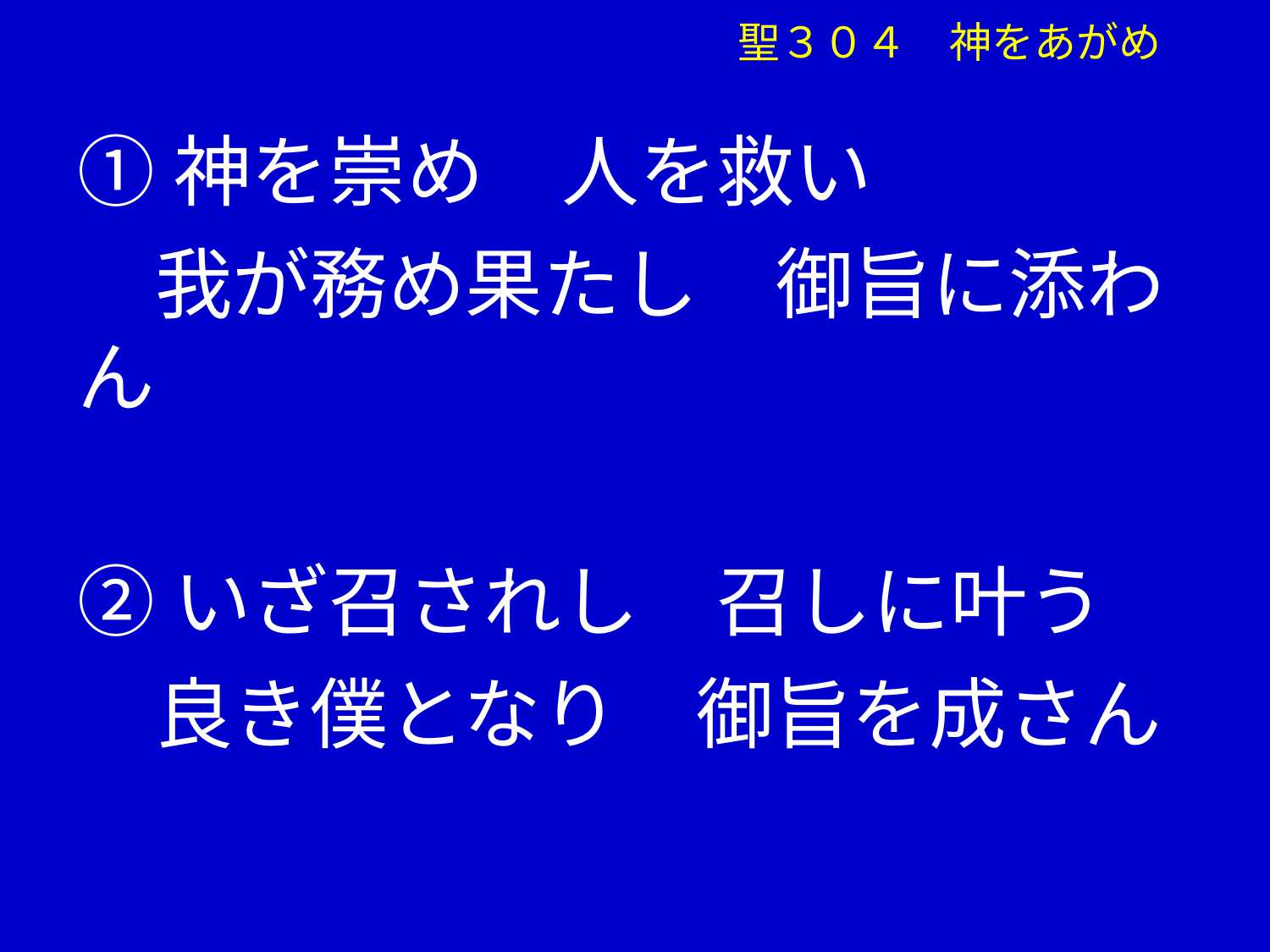

聖３０４　神をあがめ
①神を崇め　人を救い
　我が務め果たし　御旨に添わん

②いざ召されし　召しに叶う
　良き僕となり　御旨を成さん